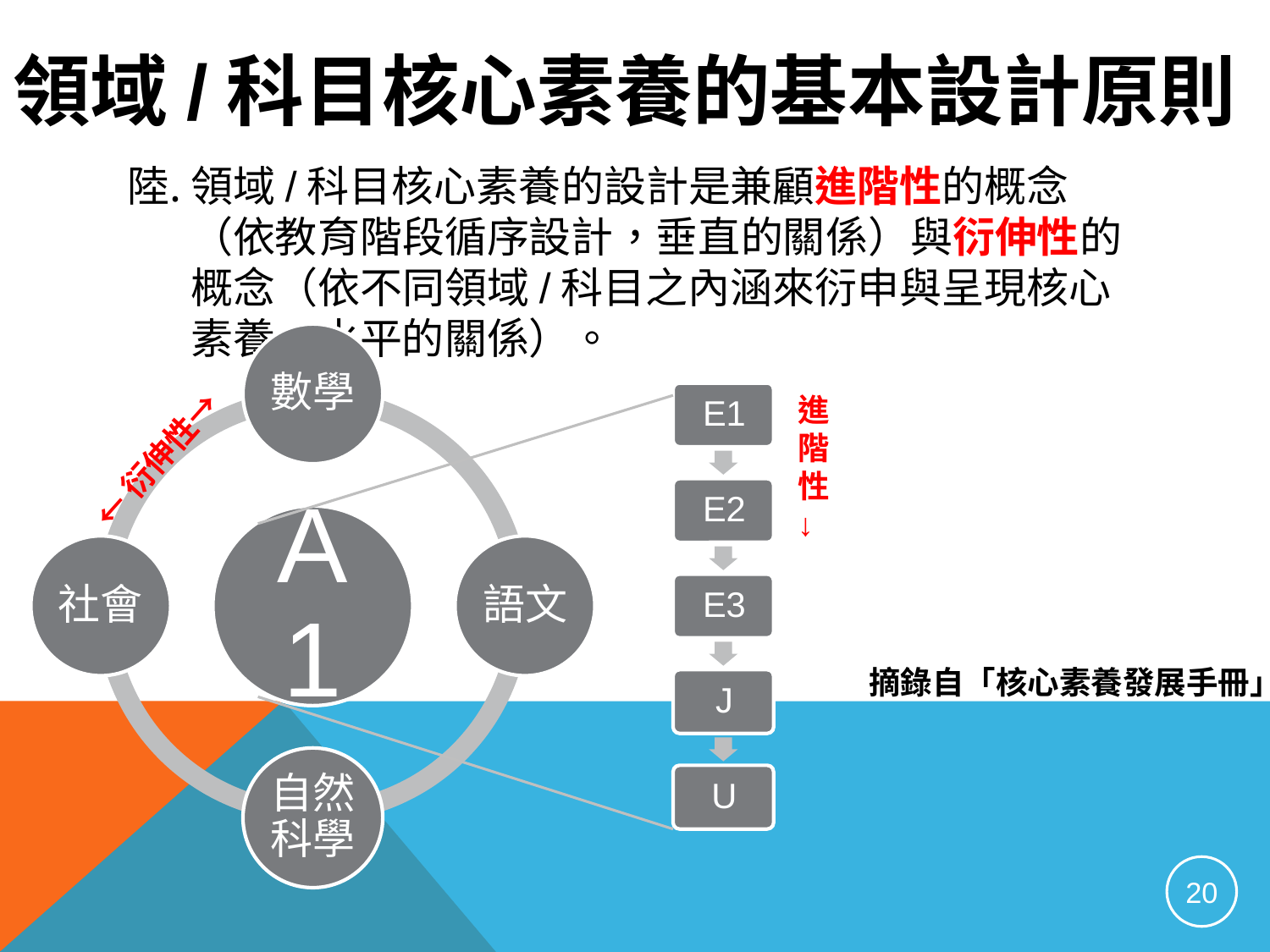

# 領域/科目核心素養的基本設計原則
領域/科目核心素養的設計是兼顧進階性的概念（依教育階段循序設計，垂直的關係）與衍伸性的概念（依不同領域/科目之內涵來衍申與呈現核心素養，水平的關係）。

A1
數學
語文
自然科學
社會
E1

E2

E3

J

U
進
階
性
↓
←衍伸性→
摘錄自「核心素養發展手冊」
20